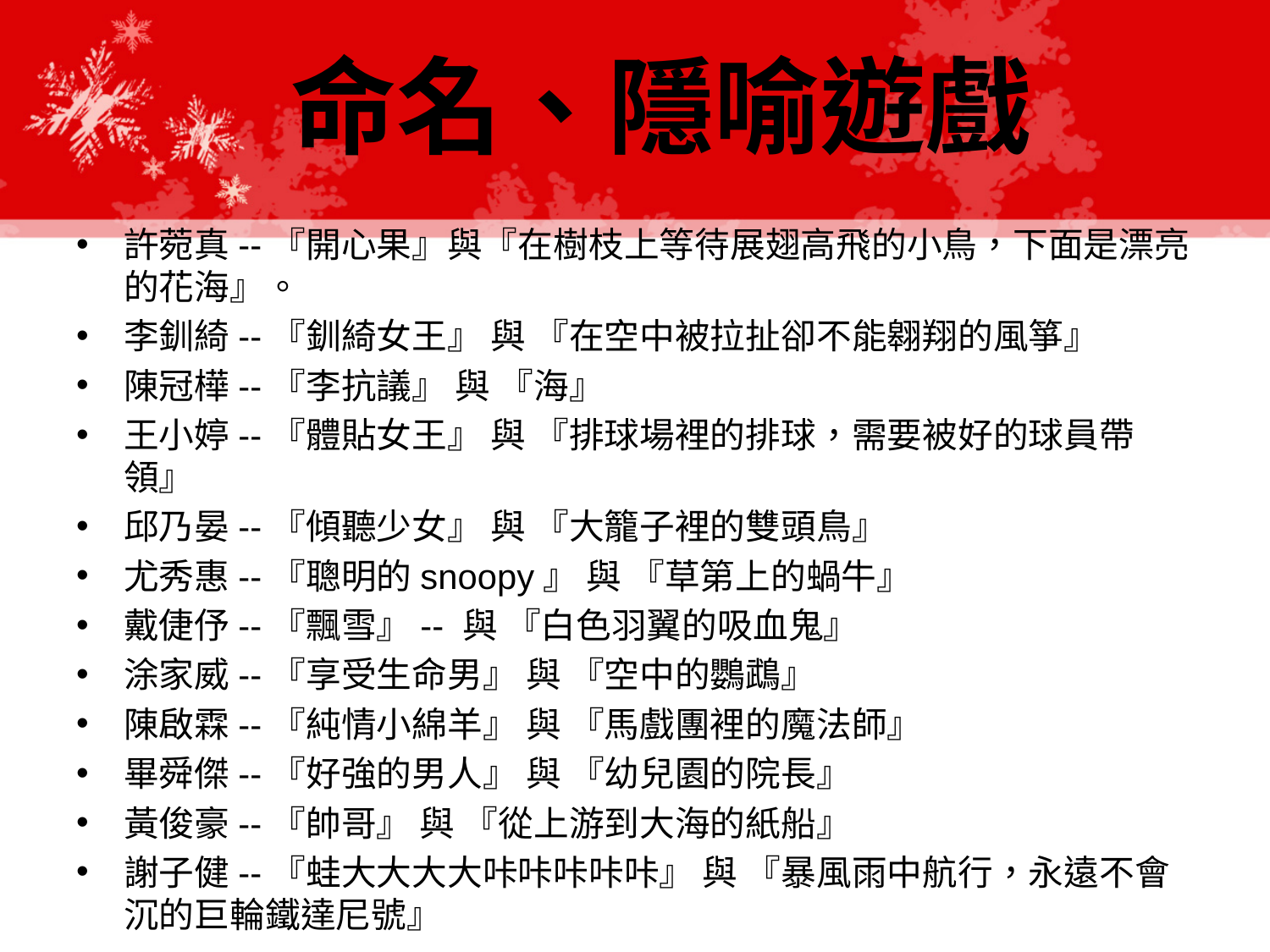

# 命名、隱喻遊戲
許菀真--『開心果』與『在樹枝上等待展翅高飛的小鳥，下面是漂亮的花海』。
李釧綺--『釧綺女王』 與 『在空中被拉扯卻不能翱翔的風箏』
陳冠樺--『李抗議』 與 『海』
王小婷--『體貼女王』 與 『排球場裡的排球，需要被好的球員帶領』
邱乃晏--『傾聽少女』 與 『大籠子裡的雙頭鳥』
尤秀惠--『聰明的snoopy』 與 『草第上的蝸牛』
戴倢伃--『飄雪』-- 與 『白色羽翼的吸血鬼』
涂家威--『享受生命男』 與 『空中的鸚鵡』
陳啟霖--『純情小綿羊』 與 『馬戲團裡的魔法師』
畢舜傑--『好強的男人』 與 『幼兒園的院長』
黃俊豪--『帥哥』 與 『從上游到大海的紙船』
謝子健--『蛙大大大大咔咔咔咔咔』 與 『暴風雨中航行，永遠不會沉的巨輪鐵達尼號』